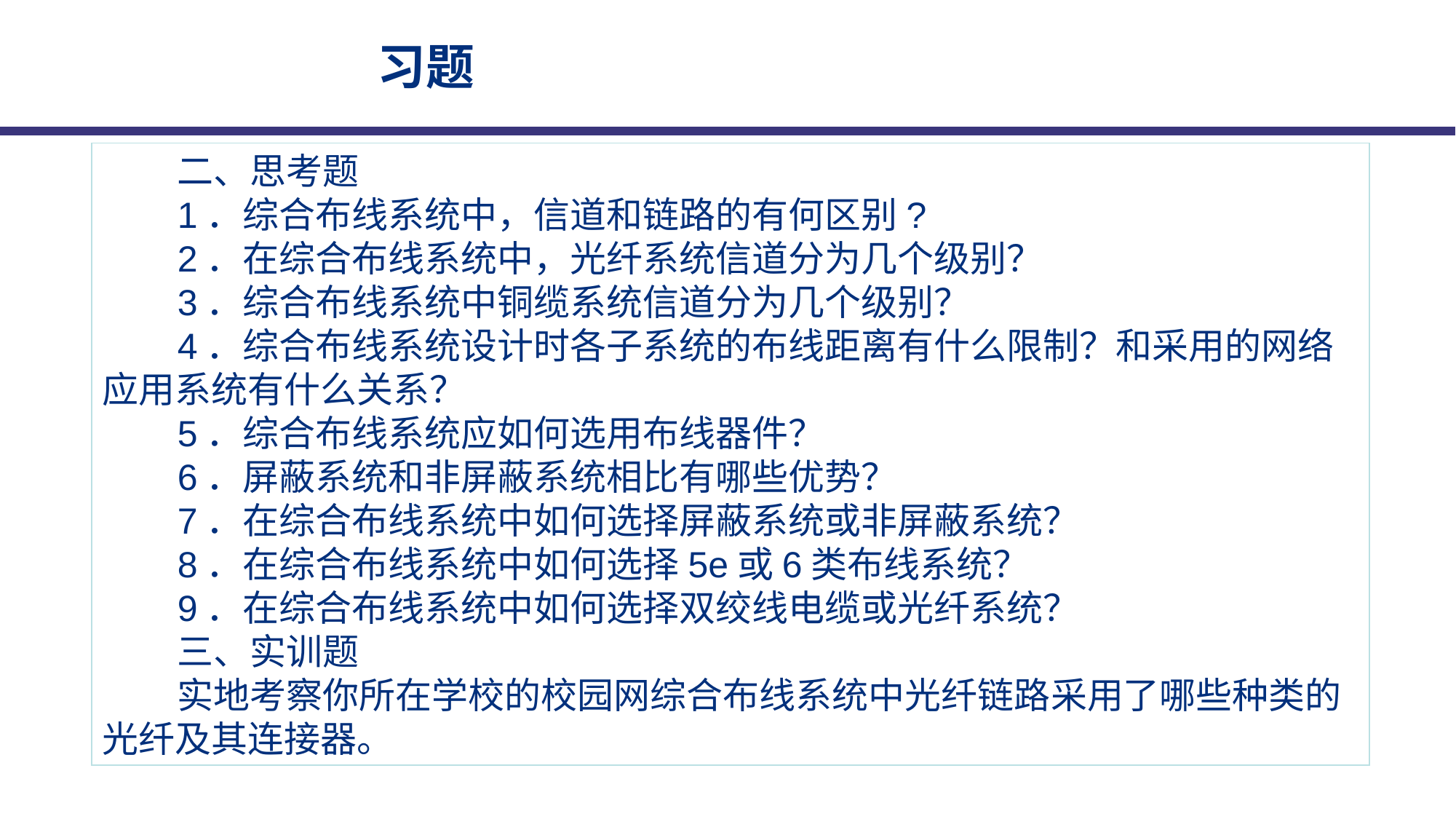

习题
二、思考题
1．综合布线系统中，信道和链路的有何区别?
2．在综合布线系统中，光纤系统信道分为几个级别？
3．综合布线系统中铜缆系统信道分为几个级别？
4．综合布线系统设计时各子系统的布线距离有什么限制？和采用的网络应用系统有什么关系？
5．综合布线系统应如何选用布线器件？
6．屏蔽系统和非屏蔽系统相比有哪些优势？
7．在综合布线系统中如何选择屏蔽系统或非屏蔽系统？
8．在综合布线系统中如何选择5e或6类布线系统？
9．在综合布线系统中如何选择双绞线电缆或光纤系统？
三、实训题
实地考察你所在学校的校园网综合布线系统中光纤链路采用了哪些种类的光纤及其连接器。